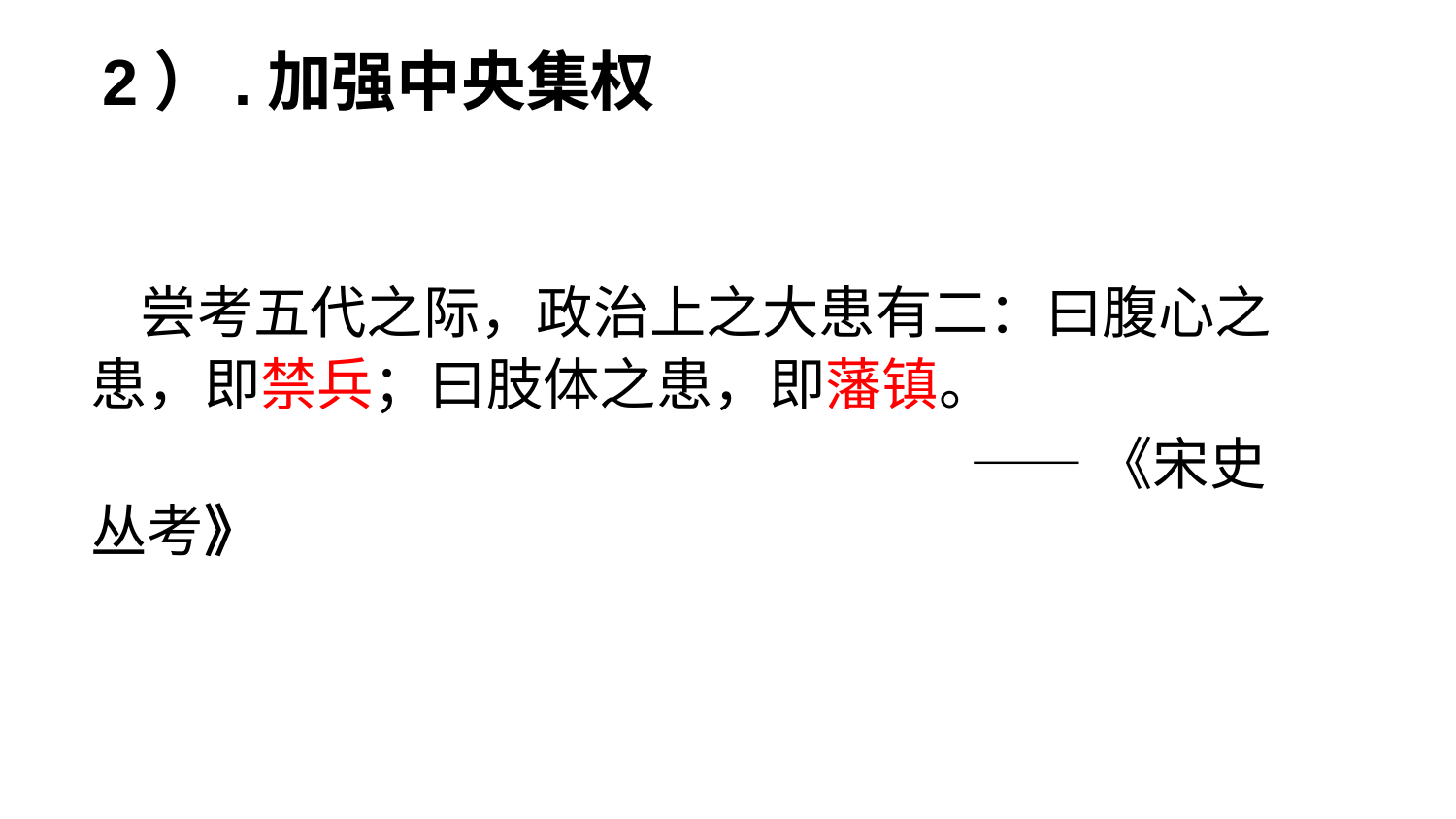

2）.加强中央集权
     尝考五代之际，政治上之大患有二：曰腹心之患，即禁兵；曰肢体之患，即藩镇。
                                                                          ——《宋史丛考》